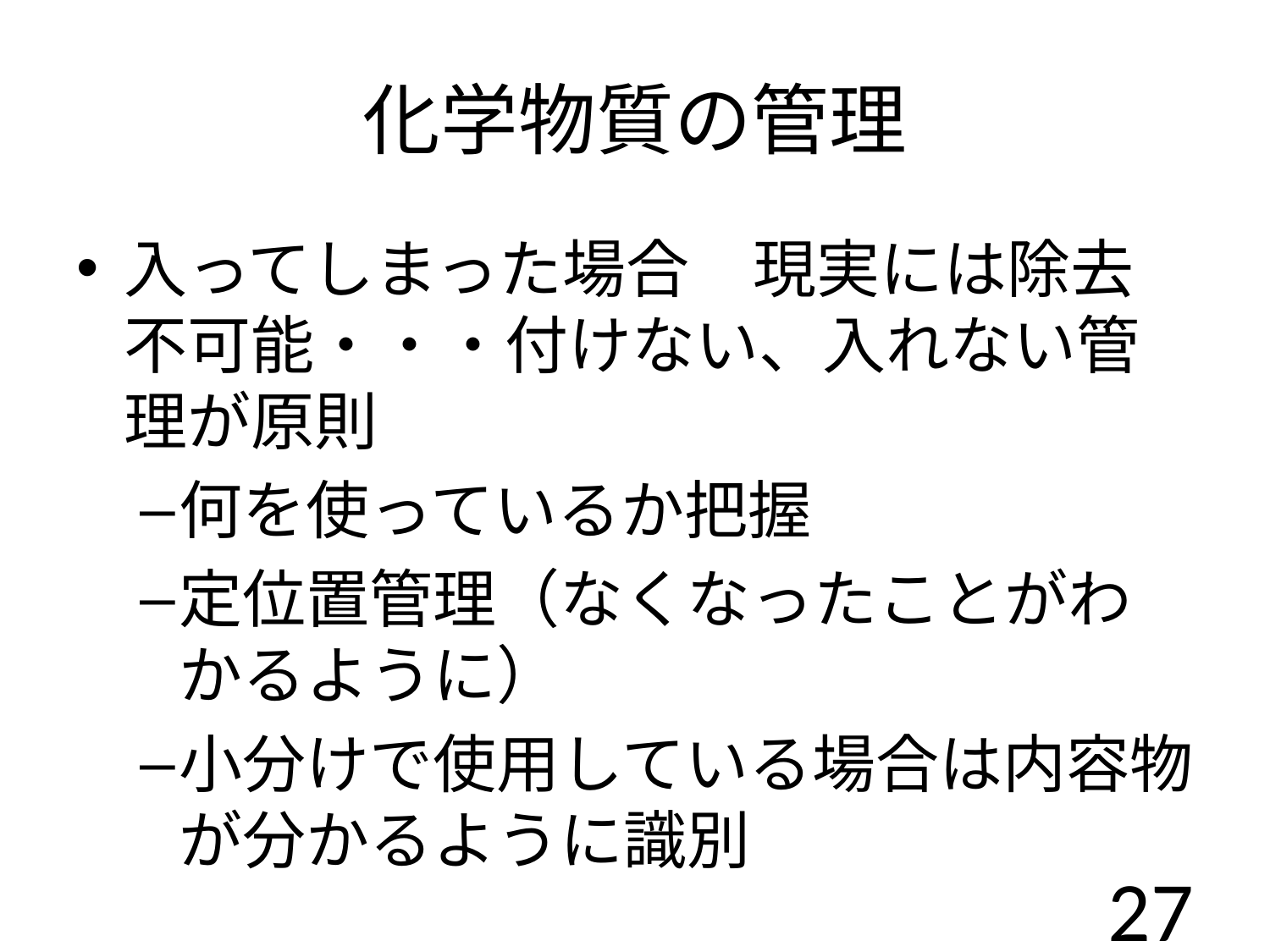

# 化学物質の管理
入ってしまった場合　現実には除去不可能・・・付けない、入れない管理が原則
何を使っているか把握
定位置管理（なくなったことがわかるように）
小分けで使用している場合は内容物が分かるように識別

27